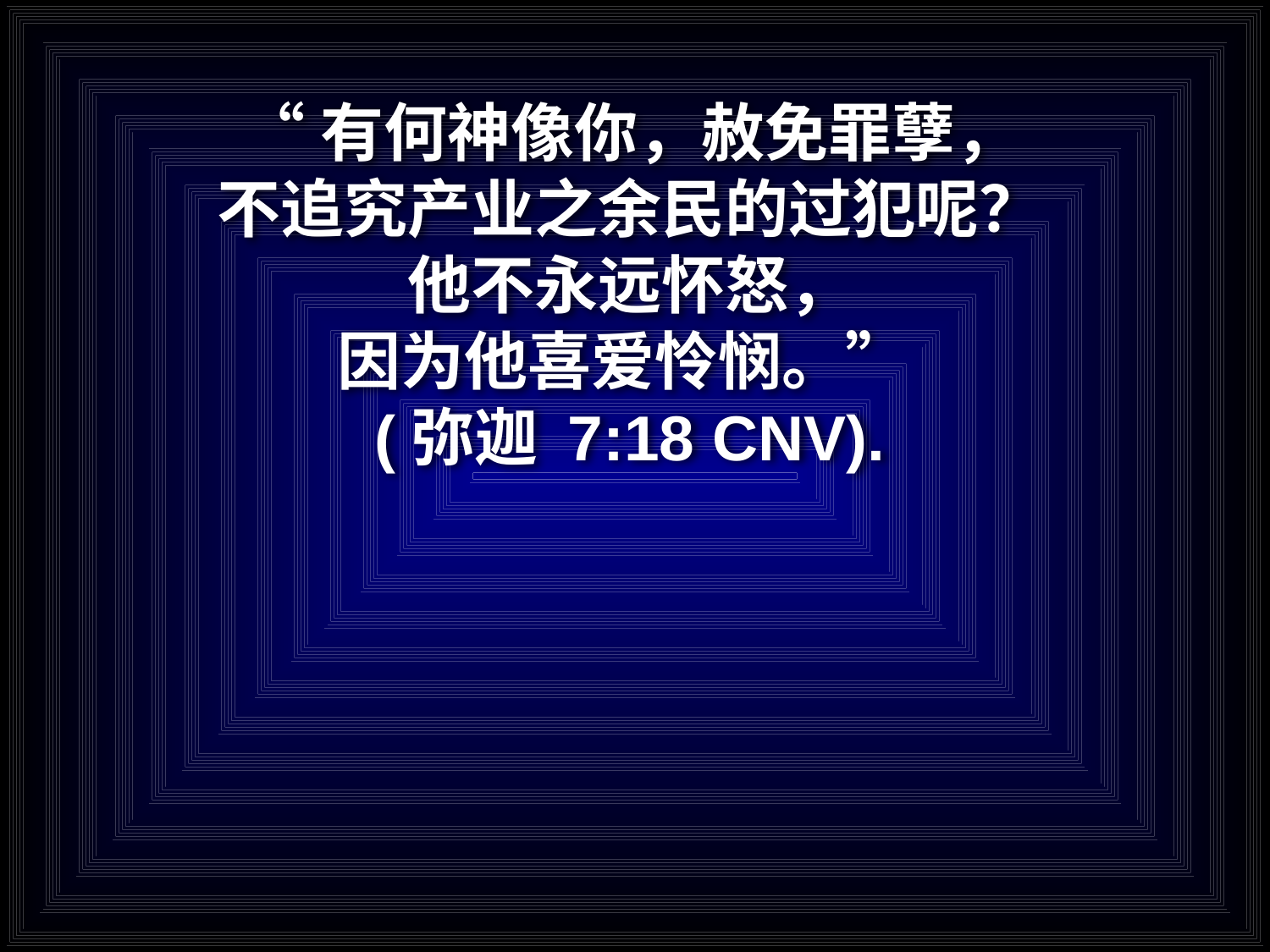

# “有何神像你，赦免罪孽， 不追究产业之余民的过犯呢？ 他不永远怀怒， 因为他喜爱怜悯。” (弥迦 7:18 CNV).